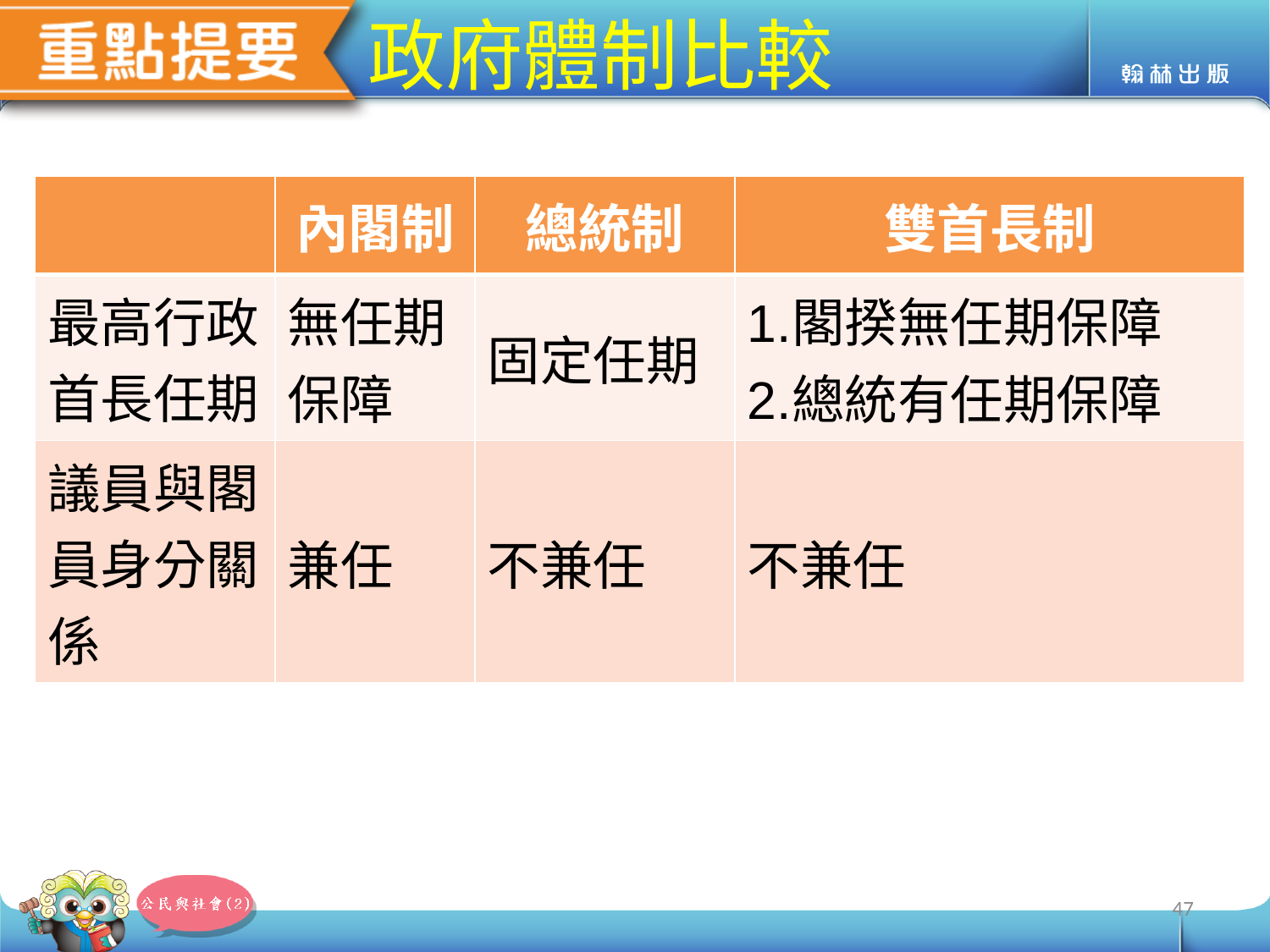

# 政府體制比較
|  | 內閣制 | 總統制 | 雙首長制 |
| --- | --- | --- | --- |
| 最高行政首長任期 | 無任期保障 | 固定任期 | 閣揆無任期保障 總統有任期保障 |
| 議員與閣員身分關係 | 兼任 | 不兼任 | 不兼任 |
47